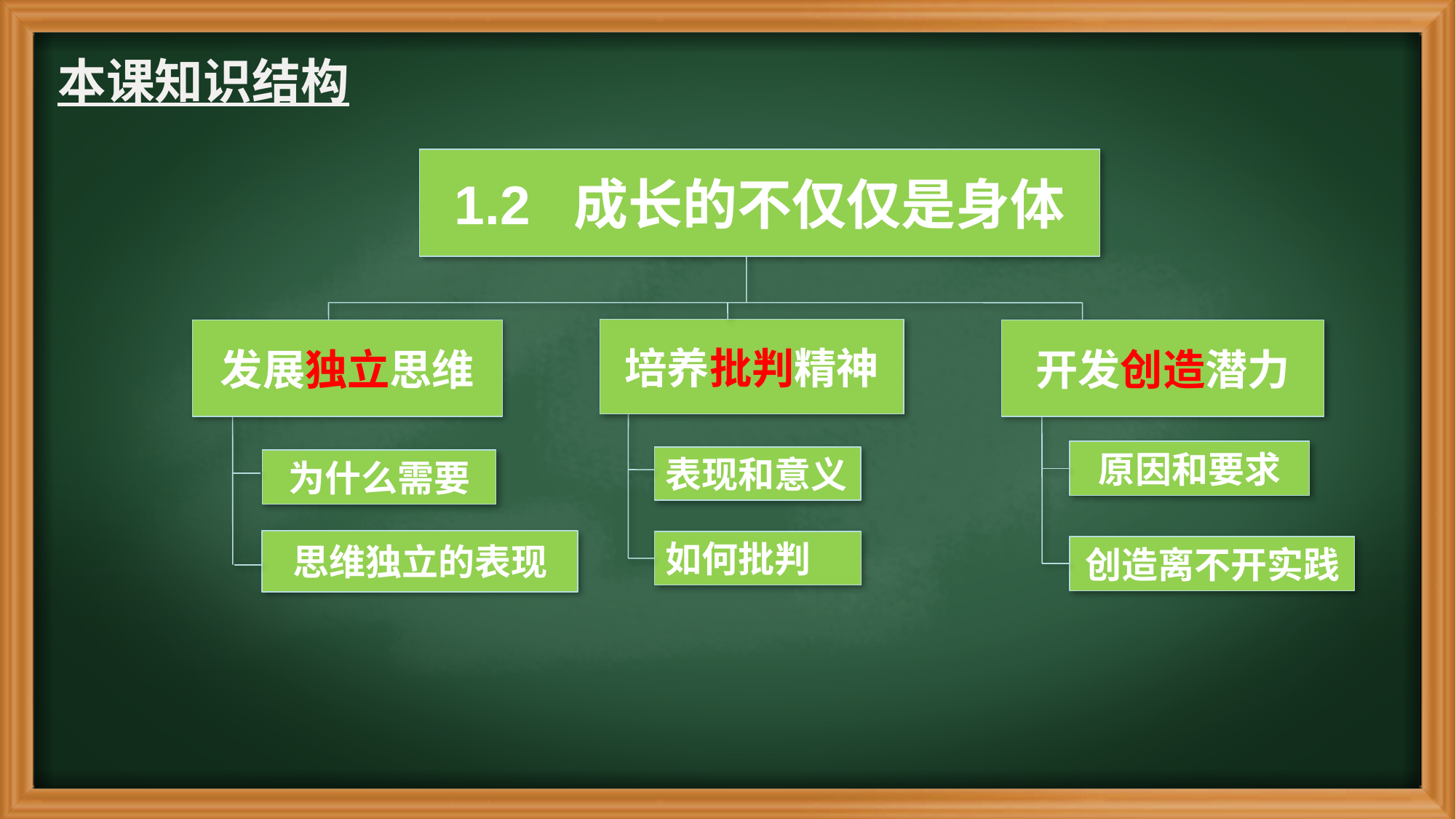

本课知识结构
1.2  成长的不仅仅是身体

发展独立思维
开发创造潜力

原因和要求
为什么需要

思维独立的表现
创造离不开实践

培养批判精神

表现和意义

如何批判